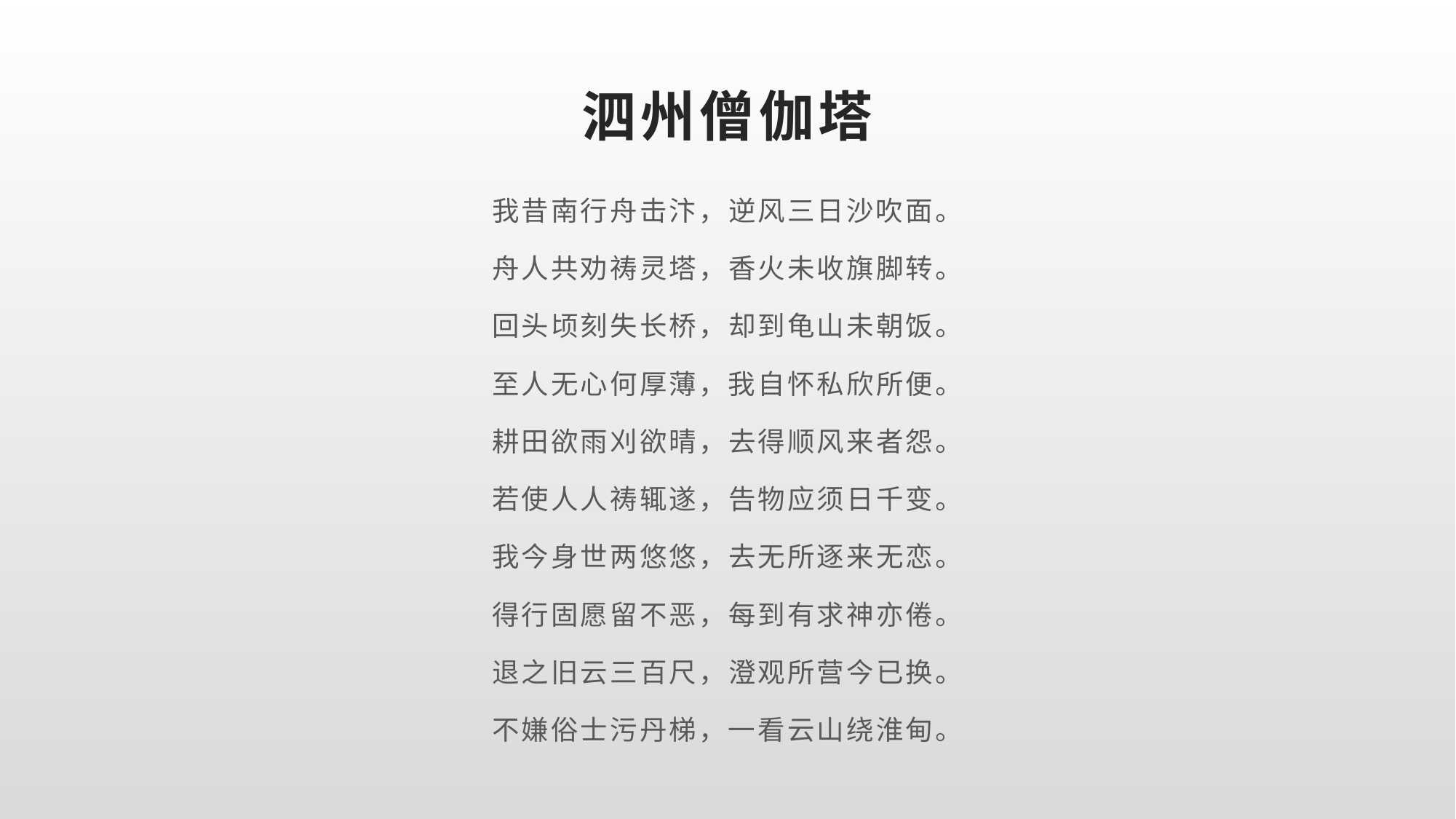

# 泗州僧伽塔
我昔南行舟击汴，逆风三日沙吹面。
舟人共劝祷灵塔，香火未收旗脚转。
回头顷刻失长桥，却到龟山未朝饭。
至人无心何厚薄，我自怀私欣所便。
耕田欲雨刈欲晴，去得顺风来者怨。
若使人人祷辄遂，告物应须日千变。
我今身世两悠悠，去无所逐来无恋。
得行固愿留不恶，每到有求神亦倦。
退之旧云三百尺，澄观所营今已换。
不嫌俗士污丹梯，一看云山绕淮甸。